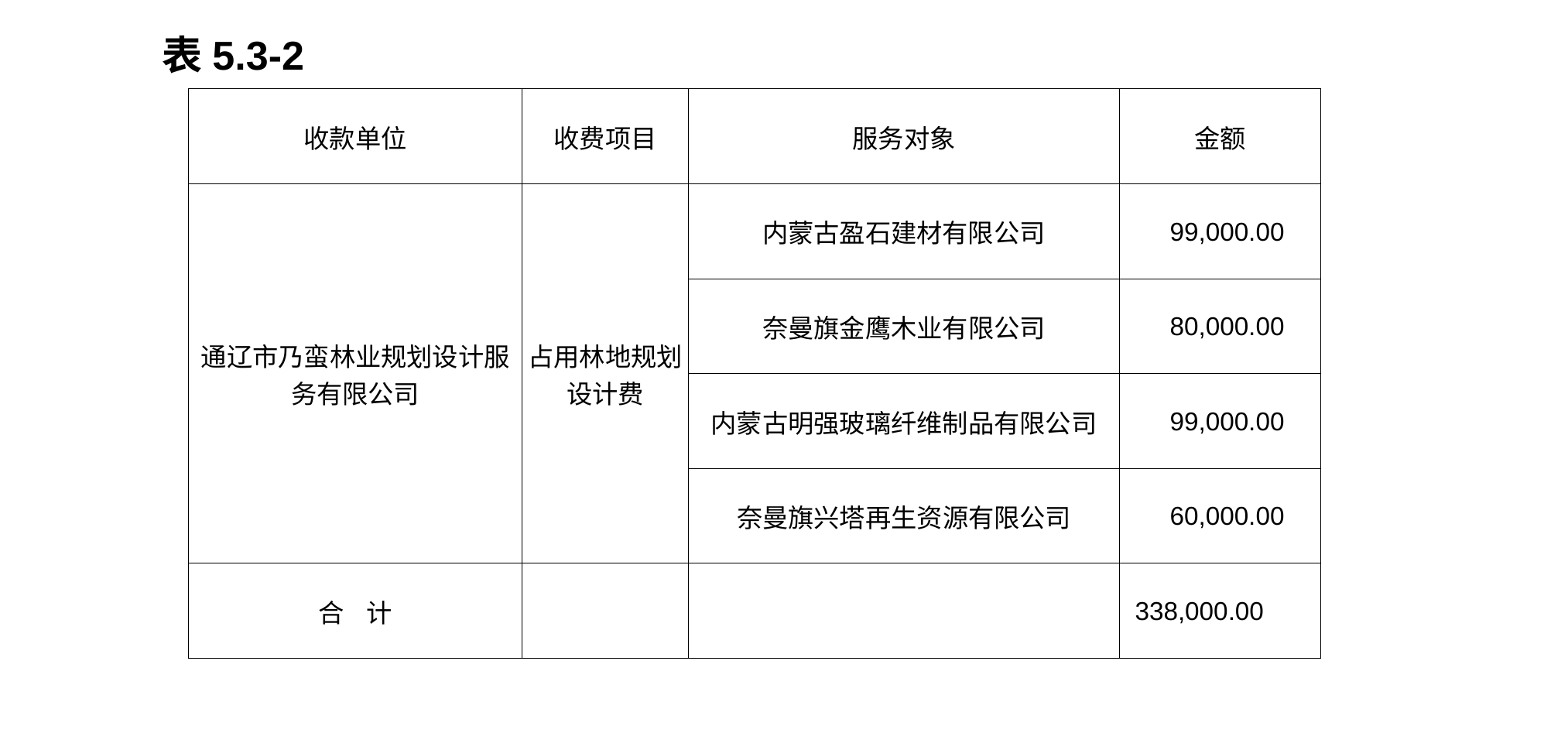

表5.3-2
| 收款单位 | 收费项目 | 服务对象 | 金额 |
| --- | --- | --- | --- |
| 通辽市乃蛮林业规划设计服务有限公司 | 占用林地规划设计费 | 内蒙古盈石建材有限公司 | 99,000.00 |
|  |  | 奈曼旗金鹰木业有限公司 | 80,000.00 |
|  |  | 内蒙古明强玻璃纤维制品有限公司 | 99,000.00 |
|  |  | 奈曼旗兴塔再生资源有限公司 | 60,000.00 |
| 合 计 |  |  | 338,000.00 |